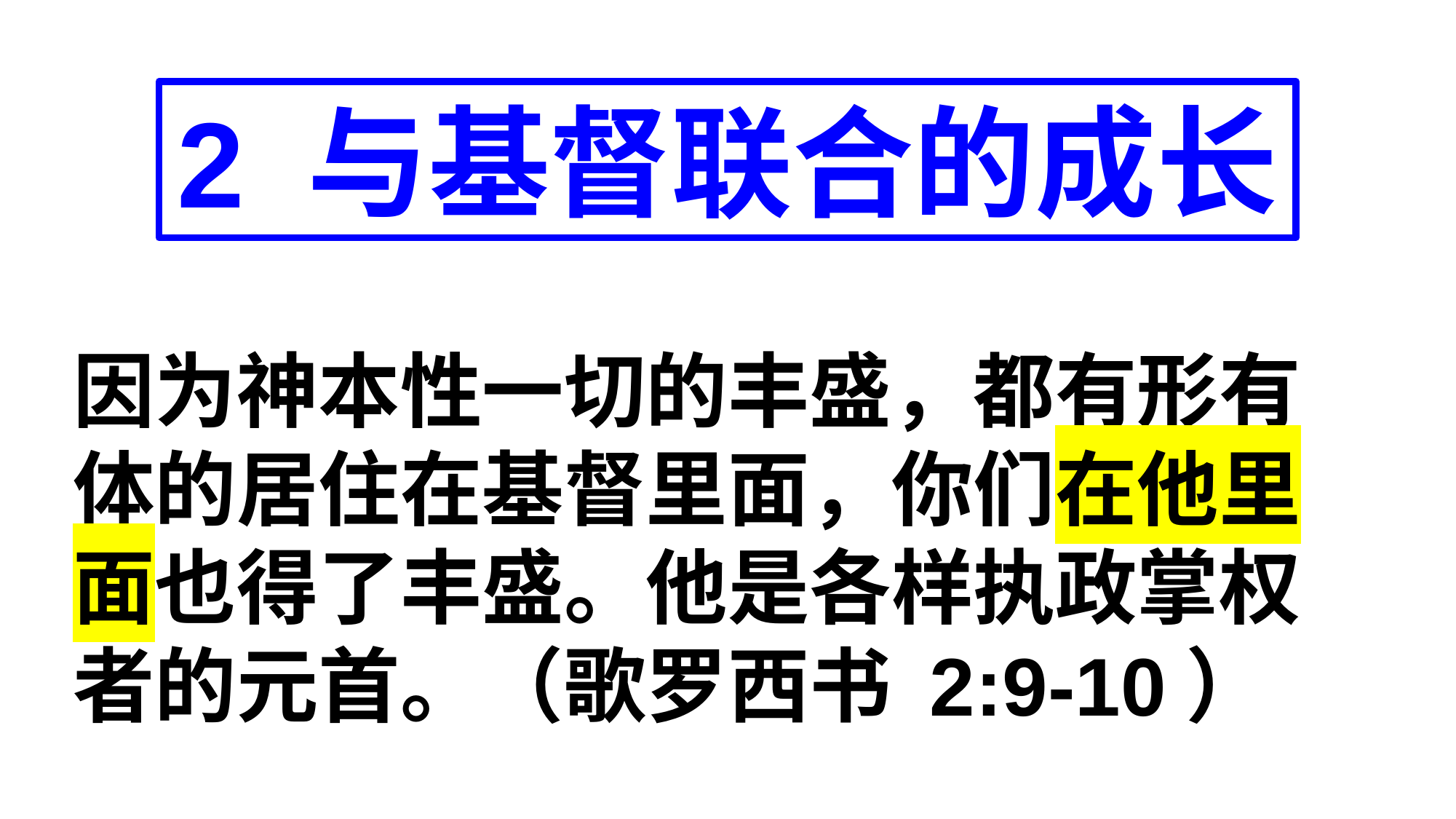

2 与基督联合的成长
因为神本性一切的丰盛，都有形有体的居住在基督里面，你们在他里面也得了丰盛。他是各样执政掌权者的元首。（歌罗西书 2:9-10）